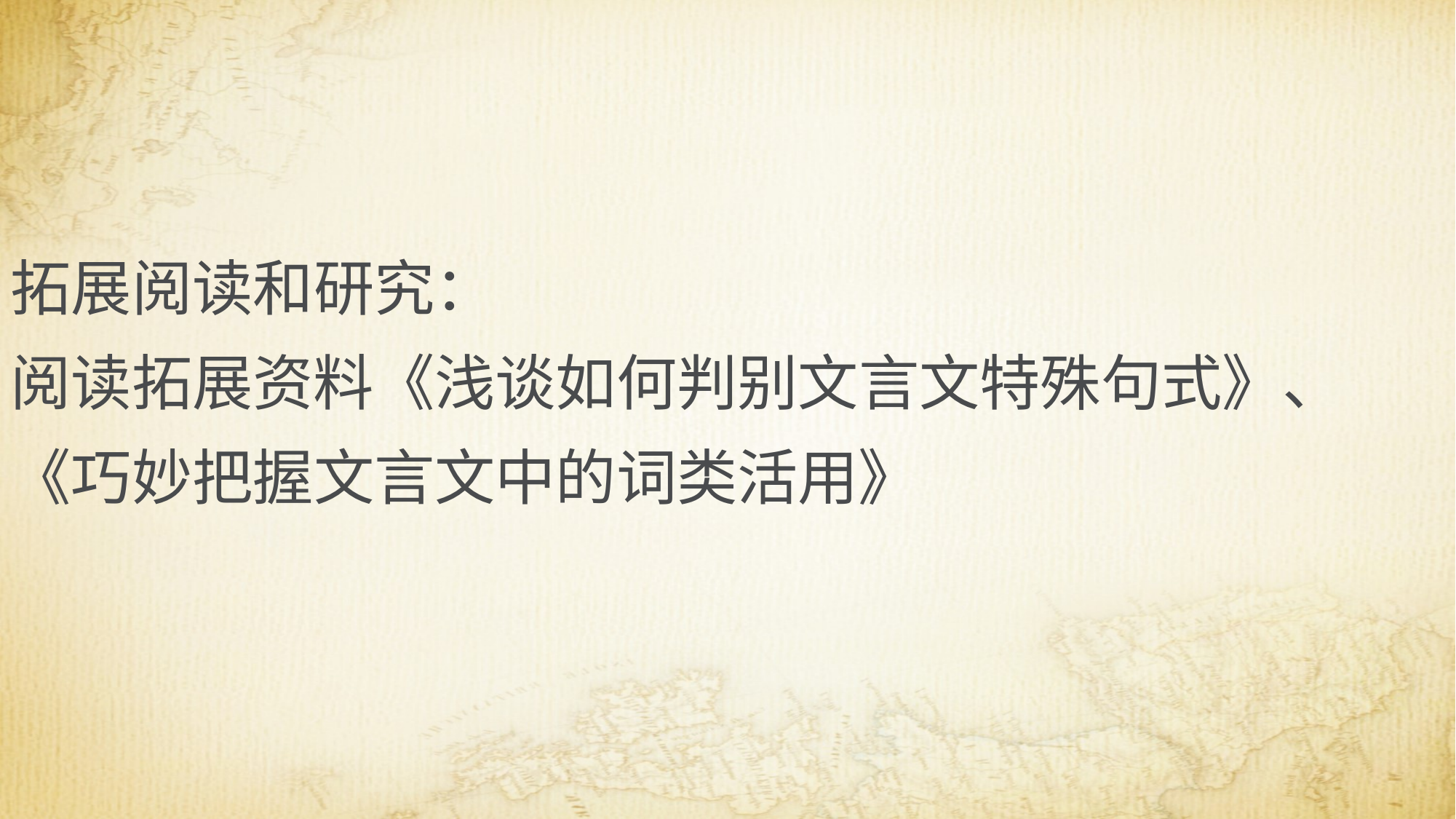

拓展阅读和研究：
阅读拓展资料《浅谈如何判别文言文特殊句式》、《巧妙把握文言文中的词类活用》